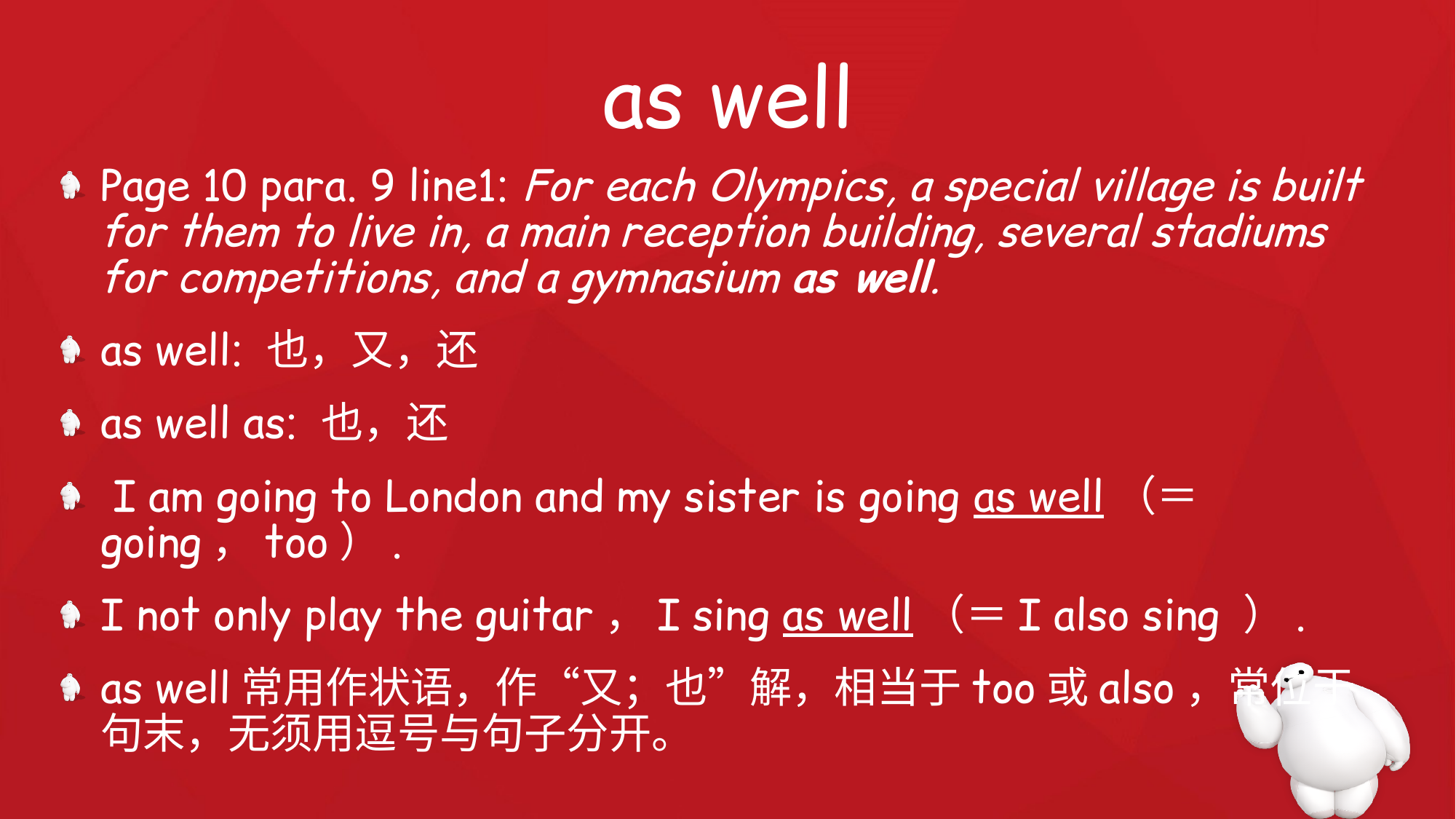

# as well
Page 10 para. 9 line1: For each Olympics, a special village is built for them to live in, a main reception building, several stadiums for competitions, and a gymnasium as well.
as well: 也，又，还
as well as: 也，还
 I am going to London and my sister is going as well（＝going，too）.
I not only play the guitar，I sing as well（＝I also sing ）.
as well常用作状语，作“又；也”解，相当于too或also，常位于句末，无须用逗号与句子分开。